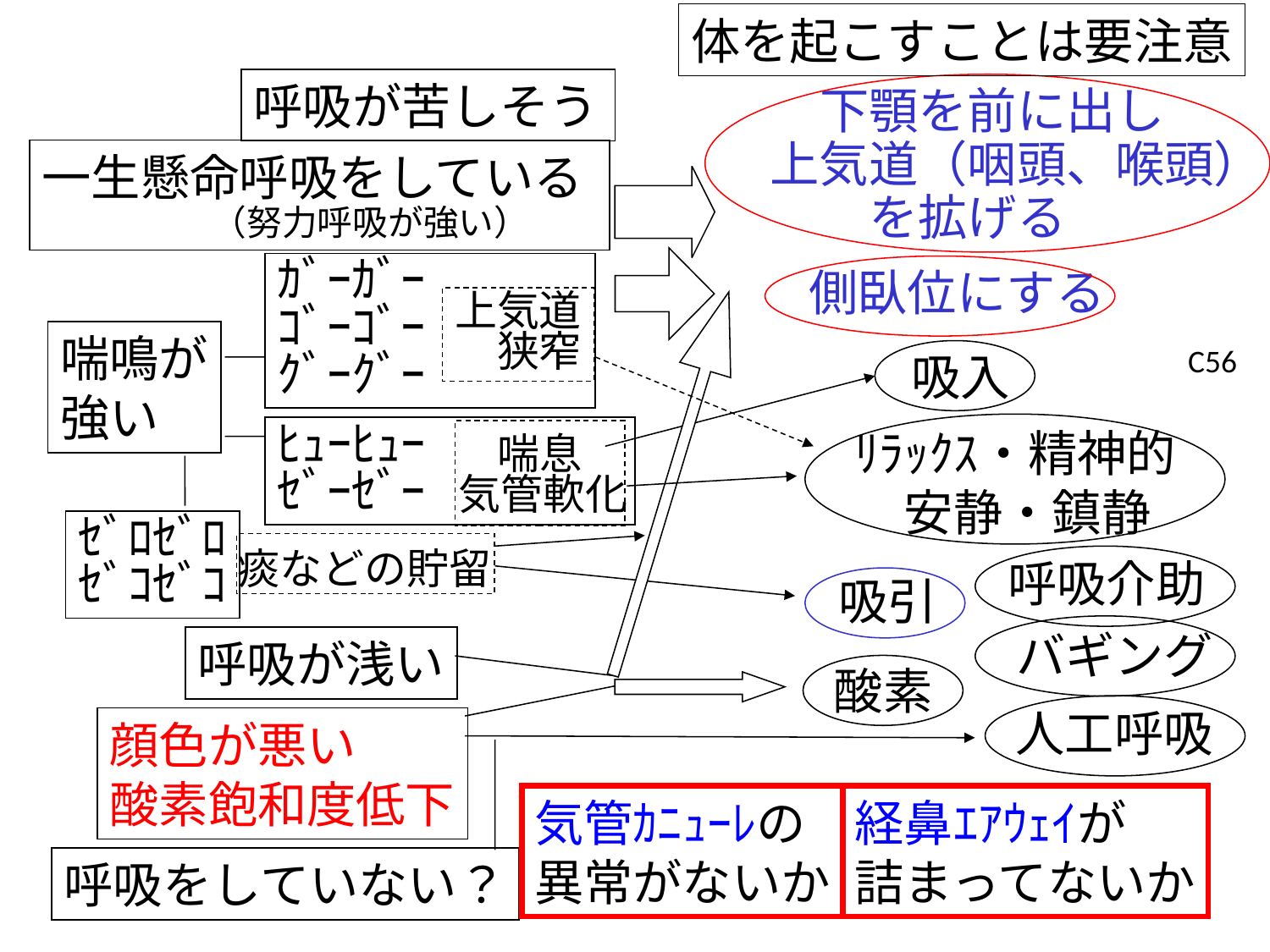

体を起こすことは要注意
呼吸が苦しそう

　下顎を前に出し
上気道（咽頭、喉頭）
　　を拡げる
一生懸命呼吸をしている
　　　　（努力呼吸が強い）

ｶﾞｰｶﾞｰ
ｺﾞｰｺﾞｰ
ｸﾞｰｸﾞｰ
側臥位にする

上気道
　狭窄
喘鳴が
強い
C56
吸入

ﾘﾗｯｸｽ・精神的
　安静・鎮静
ﾋｭｰﾋｭｰ
ｾﾞｰｾﾞｰ

   喘息
気管軟化

ｾﾞﾛｾﾞﾛ
ｾﾞｺｾﾞｺ

痰などの貯留

呼吸介助

吸引

バギング
呼吸が浅い
酸素

人工呼吸
顔色が悪い
酸素飽和度低下

気管ｶﾆｭｰﾚの
異常がないか
経鼻ｴｱｳｪｲが
詰まってないか
呼吸をしていない？